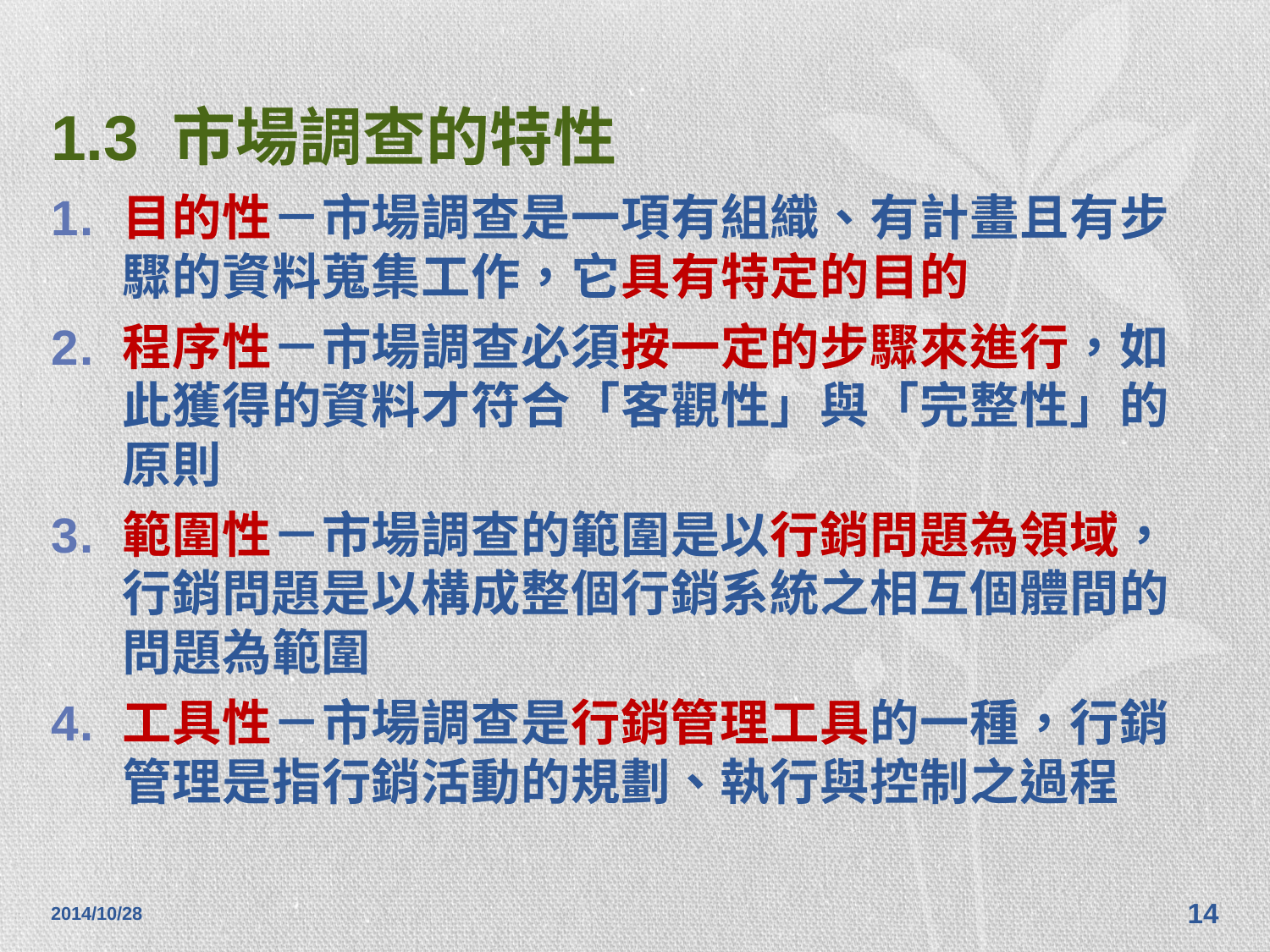

# 1.3 市場調查的特性
目的性－市場調查是一項有組織、有計畫且有步驟的資料蒐集工作，它具有特定的目的
程序性－市場調查必須按一定的步驟來進行，如此獲得的資料才符合「客觀性」與「完整性」的原則
範圍性－市場調查的範圍是以行銷問題為領域，行銷問題是以構成整個行銷系統之相互個體間的問題為範圍
工具性－市場調查是行銷管理工具的一種，行銷管理是指行銷活動的規劃、執行與控制之過程

2014/10/28
14